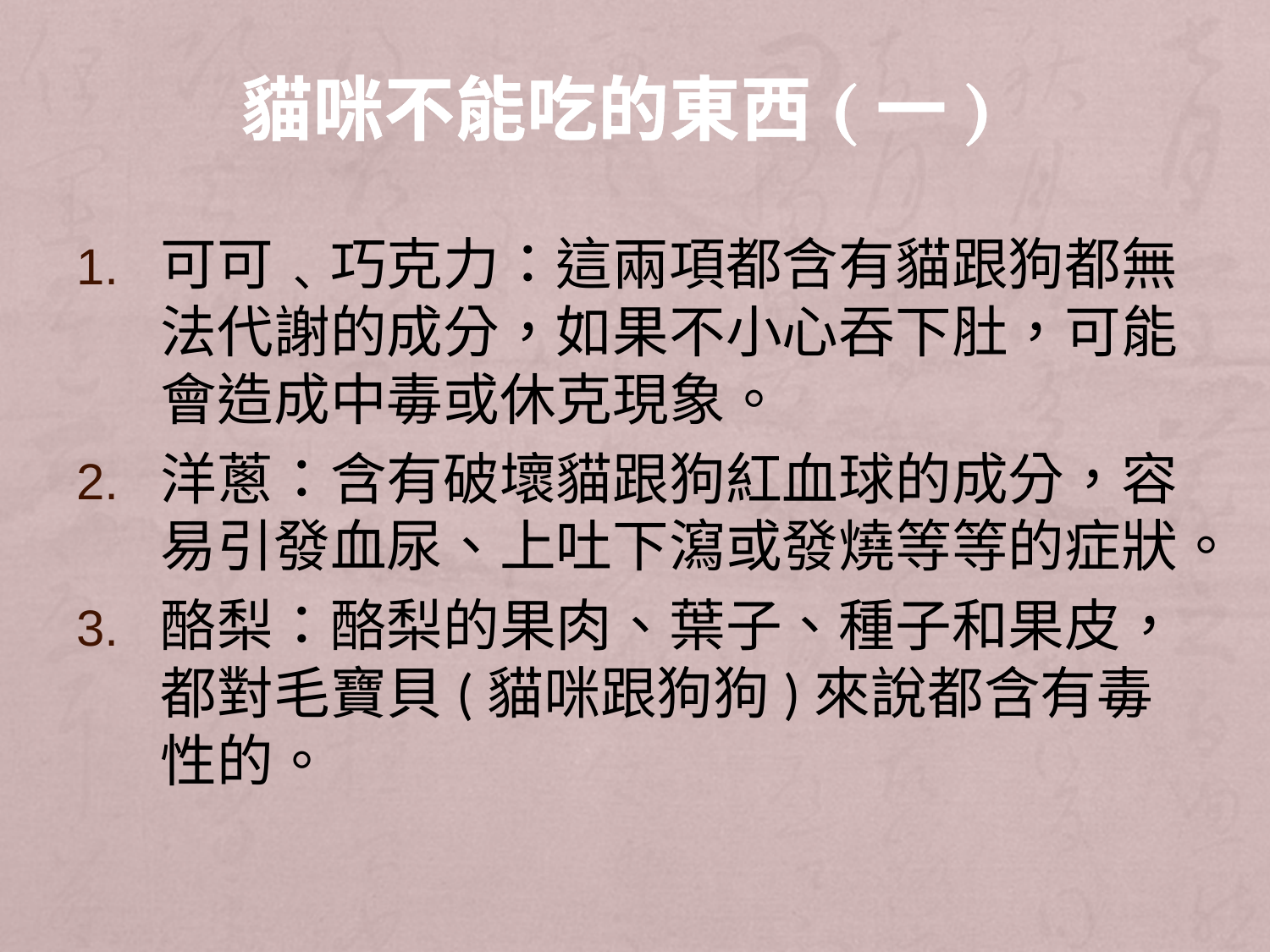

# 貓咪不能吃的東西(一)
可可﹑巧克力：這兩項都含有貓跟狗都無法代謝的成分，如果不小心吞下肚，可能會造成中毒或休克現象。
洋蔥：含有破壞貓跟狗紅血球的成分，容易引發血尿、上吐下瀉或發燒等等的症狀。
酪梨：酪梨的果肉、葉子、種子和果皮，都對毛寶貝(貓咪跟狗狗)來說都含有毒性的。